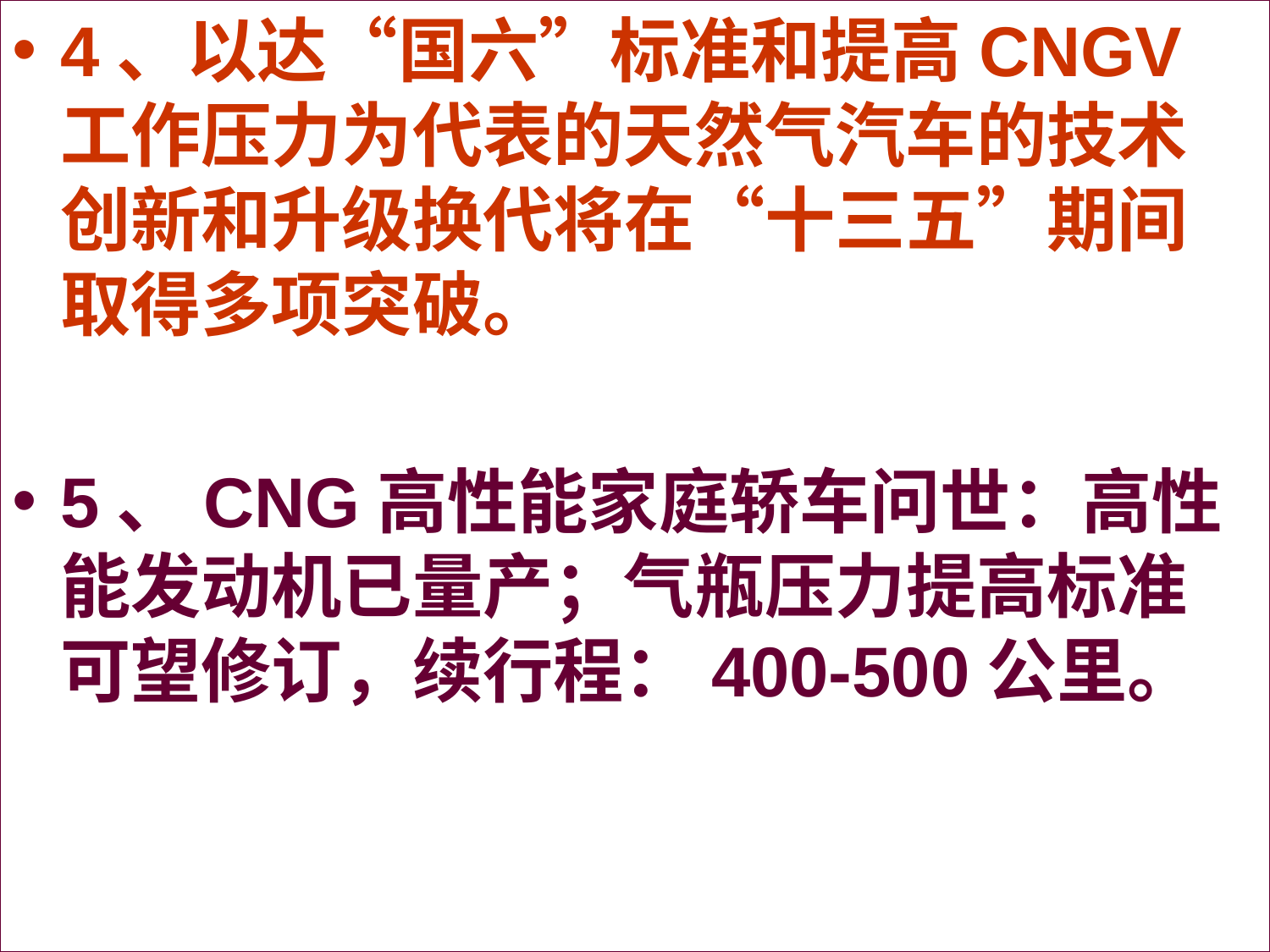

4、以达“国六”标准和提高CNGV工作压力为代表的天然气汽车的技术创新和升级换代将在“十三五”期间取得多项突破。

5、CNG高性能家庭轿车问世：高性能发动机已量产；气瓶压力提高标准可望修订，续行程：400-500公里。